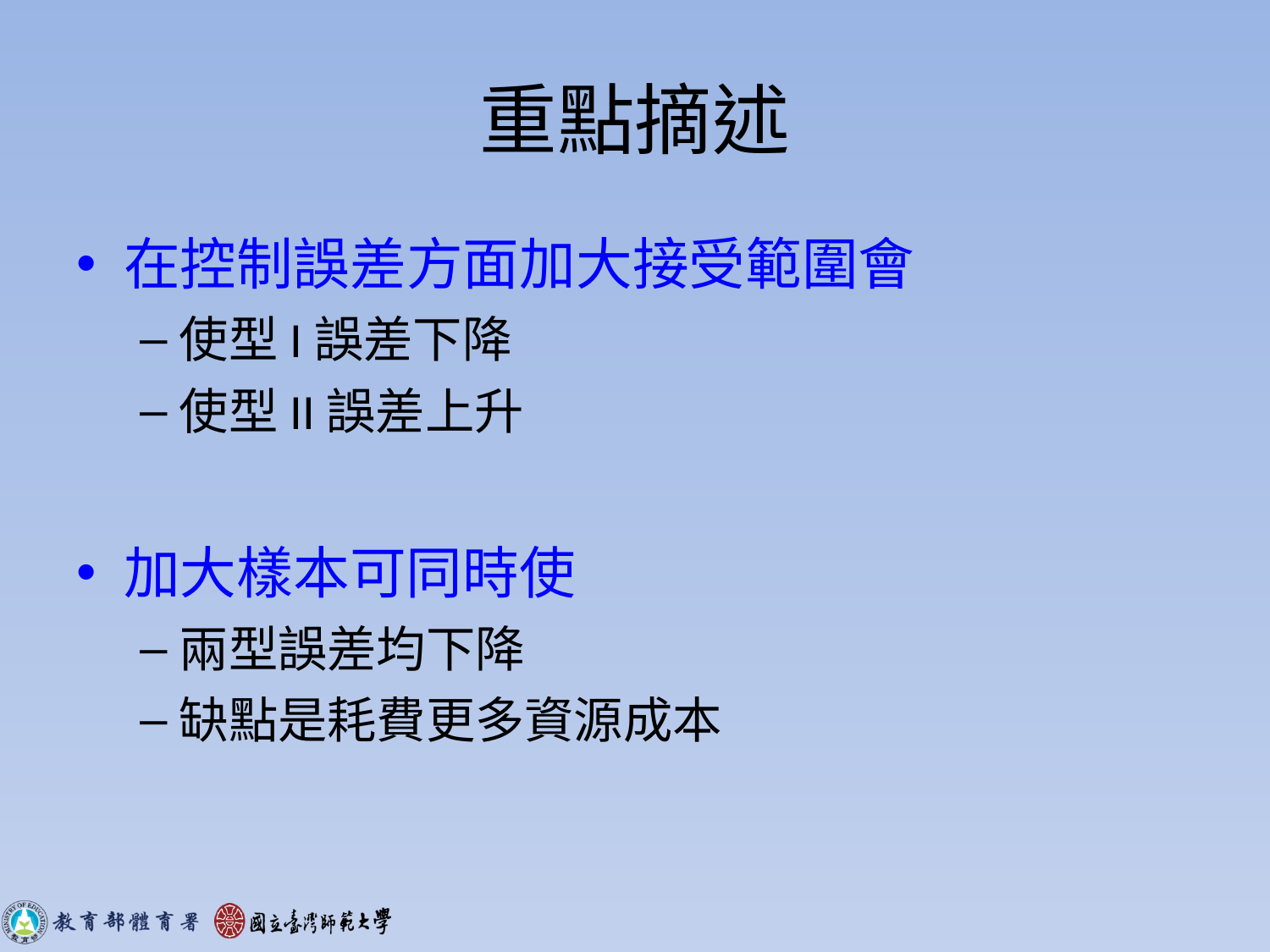

# 重點摘述
在控制誤差方面加大接受範圍會
使型I誤差下降
使型II誤差上升

加大樣本可同時使
兩型誤差均下降
缺點是耗費更多資源成本